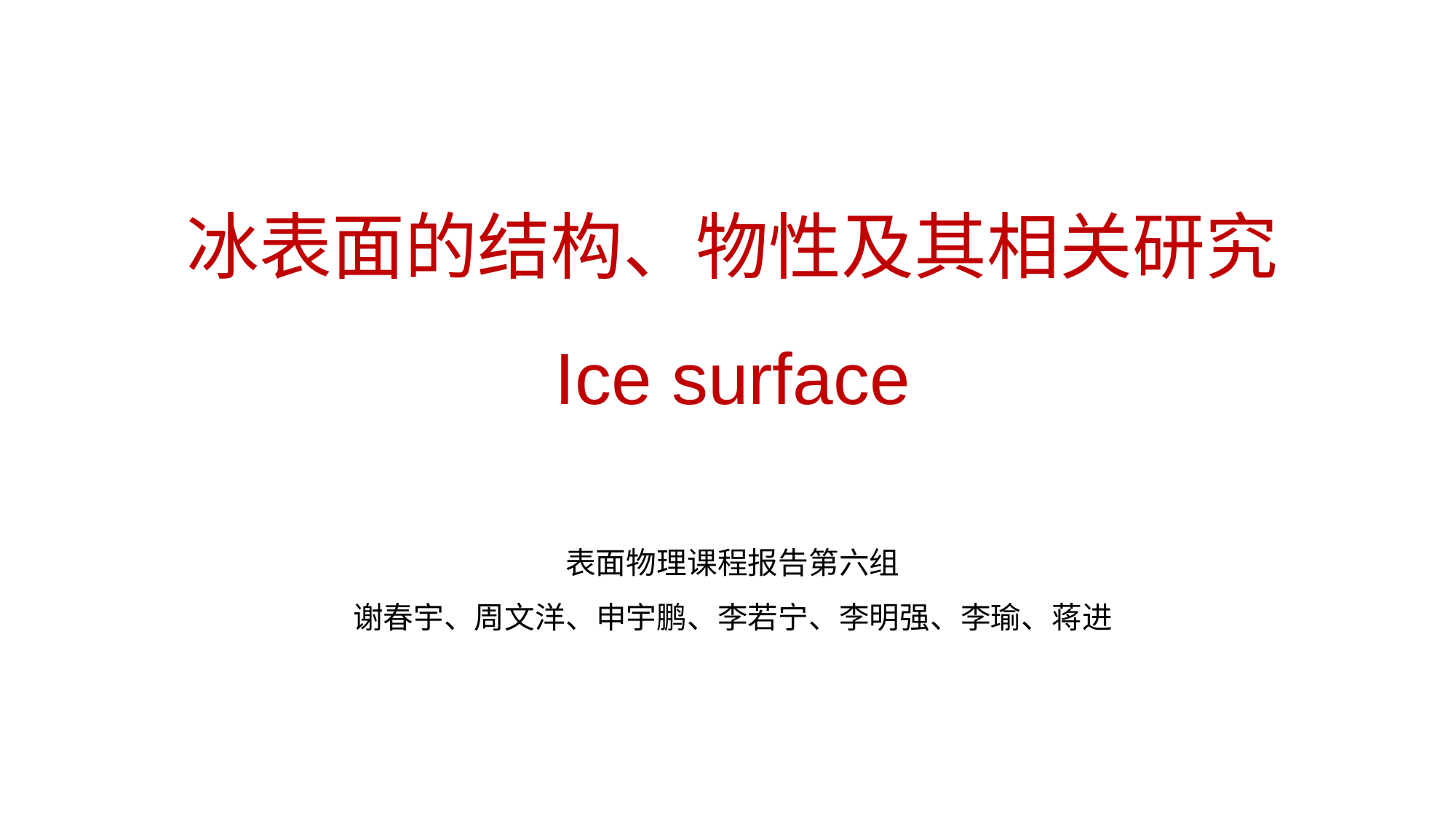

冰表面的结构、物性及其相关研究
Ice surface
表面物理课程报告第六组
谢春宇、周文洋、申宇鹏、李若宁、李明强、李瑜、蒋进